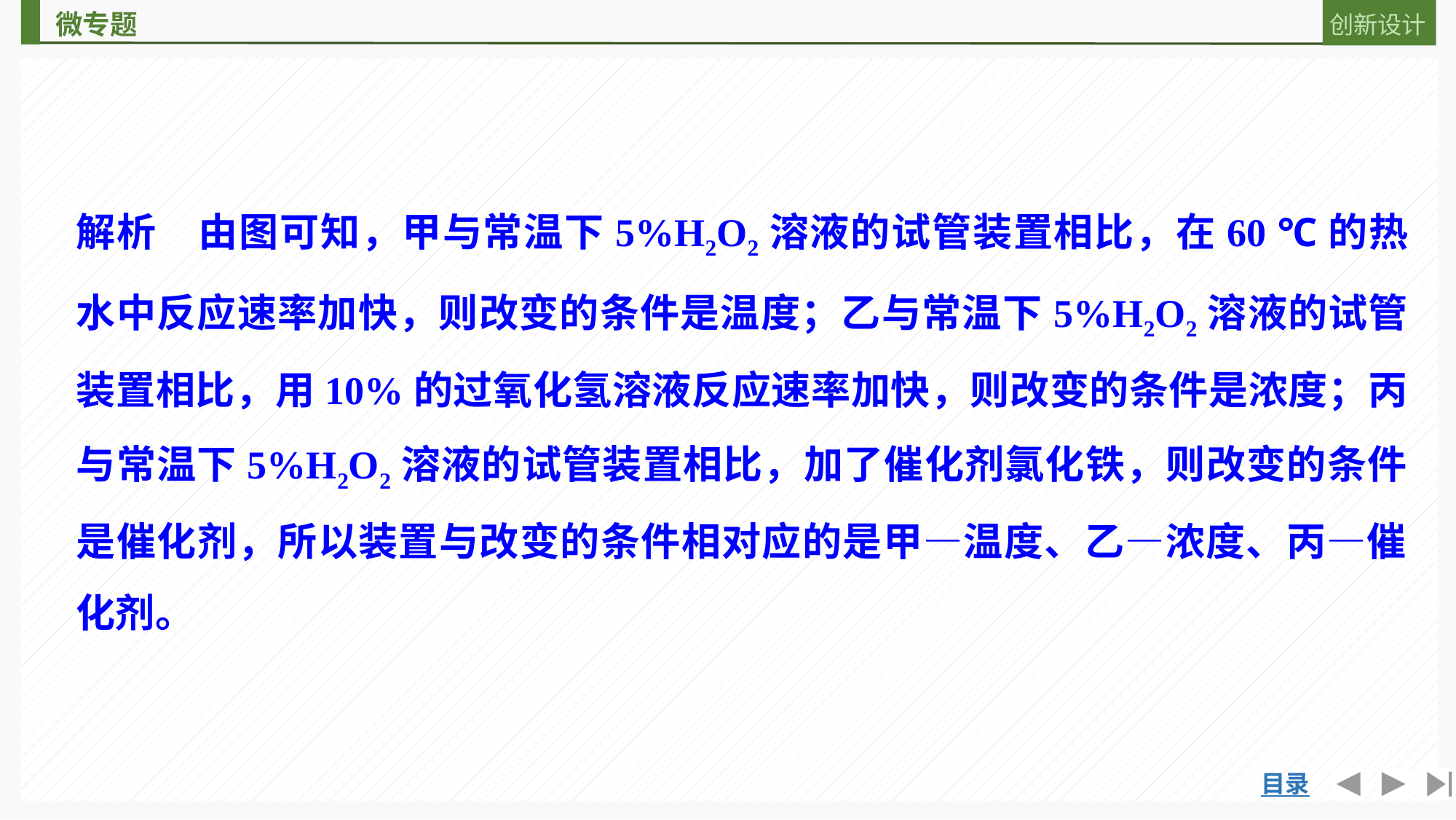

解析　由图可知，甲与常温下5%H2O2溶液的试管装置相比，在60 ℃的热水中反应速率加快，则改变的条件是温度；乙与常温下5%H2O2溶液的试管装置相比，用10%的过氧化氢溶液反应速率加快，则改变的条件是浓度；丙与常温下5%H2O2溶液的试管装置相比，加了催化剂氯化铁，则改变的条件是催化剂，所以装置与改变的条件相对应的是甲—温度、乙—浓度、丙—催化剂。